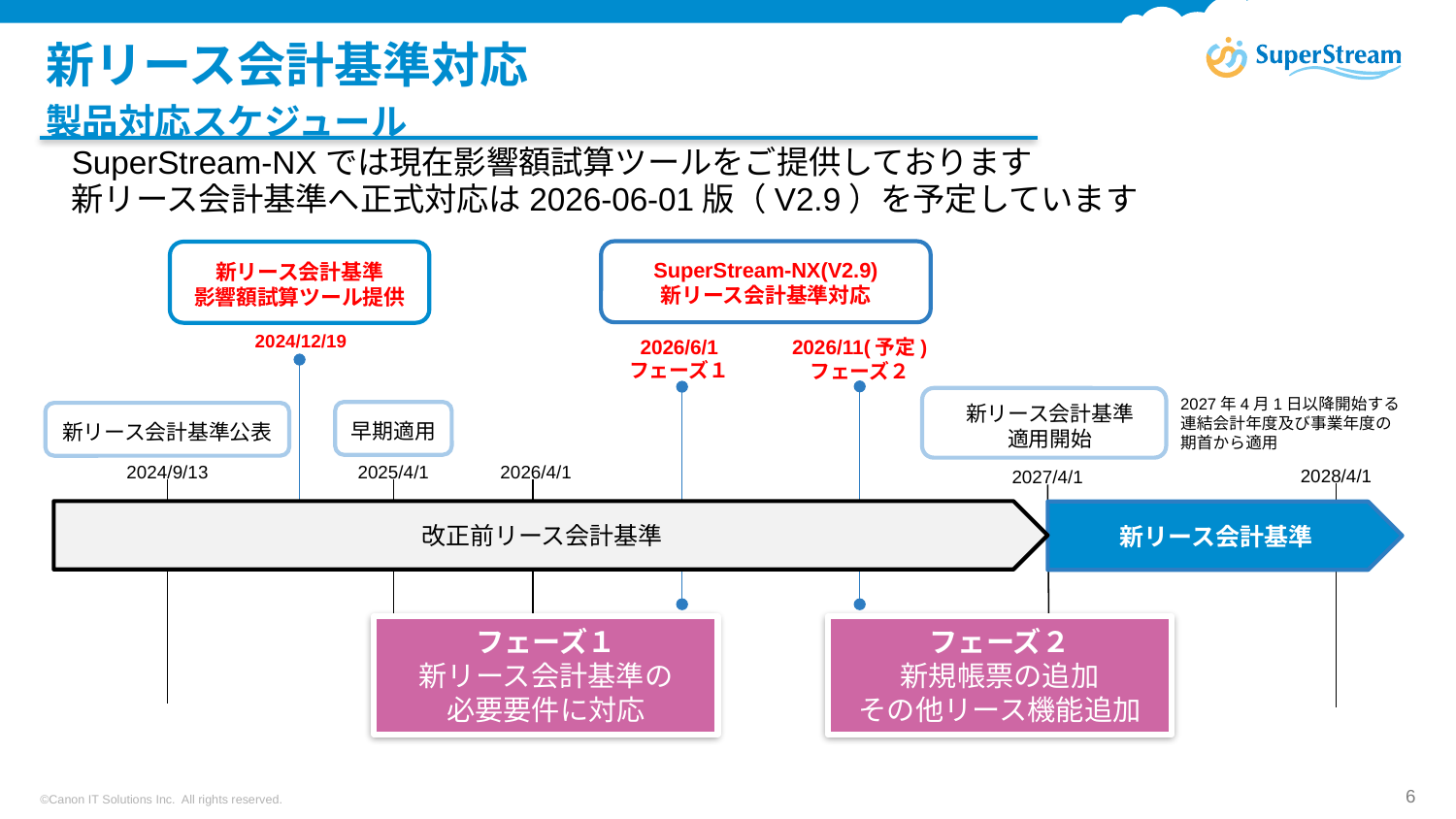

# 新リース会計基準対応
製品対応スケジュール
SuperStream-NXでは現在影響額試算ツールをご提供しております
新リース会計基準へ正式対応は2026-06-01版（V2.9）を予定しています

新リース会計基準
影響額試算ツール提供
SuperStream-NX(V2.9)
新リース会計基準対応
2024/12/19
2026/6/1
フェーズ１
2026/11(予定)
フェーズ２
2027年4月1日以降開始する
連結会計年度及び事業年度の
期首から適用

新リース会計基準
適用開始

早期適用
新リース会計基準公表
2024/9/13
2025/4/1
2026/4/1
2028/4/1
2027/4/1
改正前リース会計基準
新リース会計基準
フェーズ１
新リース会計基準の
必要要件に対応
フェーズ２
新規帳票の追加
その他リース機能追加
©Canon IT Solutions Inc.  All rights reserved.
6